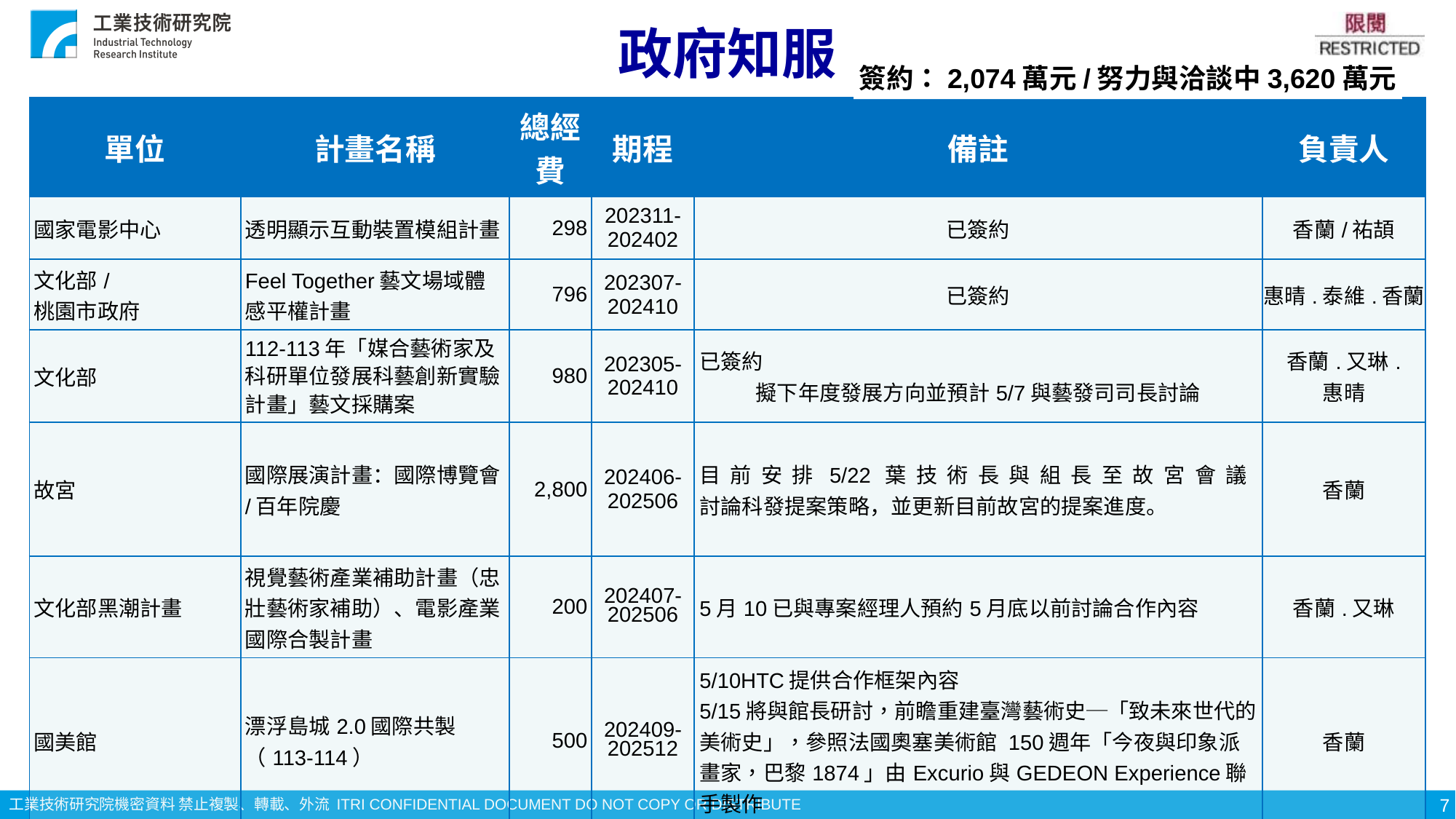

# 政府知服
簽約：2,074萬元/努力與洽談中3,620萬元
| 單位 | 計畫名稱 | 總經費 | 期程 | 備註 | 負責人 |
| --- | --- | --- | --- | --- | --- |
| 國家電影中心 | 透明顯示互動裝置模組計畫 | 298 | 202311-202402 | 已簽約 | 香蘭/祐頡 |
| 文化部/ 桃園市政府 | Feel Together藝文場域體感平權計畫 | 796 | 202307-202410 | 已簽約 | 惠晴.泰維.香蘭 |
| 文化部 | 112-113年「媒合藝術家及科研單位發展科藝創新實驗計畫」藝文採購案 | 980 | 202305-202410 | 已簽約 擬下年度發展方向並預計5/7與藝發司司長討論 | 香蘭.又琳. 惠晴 |
| 故宮 | 國際展演計畫：國際博覽會/百年院慶 | 2,800 | 202406-202506 | 目前安排5/22葉技術長與組長至故宮會議 討論科發提案策略，並更新目前故宮的提案進度。 | 香蘭 |
| 文化部黑潮計畫 | 視覺藝術產業補助計畫（忠壯藝術家補助）、電影產業國際合製計畫 | 200 | 202407-202506 | 5月10已與專案經理人預約5月底以前討論合作內容 | 香蘭.又琳 |
| 國美館 | 漂浮島城2.0國際共製（113-114） | 500 | 202409-202512 | 5/10HTC提供合作框架內容 5/15將與館長研討，前瞻重建臺灣藝術史─「致未來世代的美術史」，參照法國奧塞美術館 150週年「今夜與印象派畫家，巴黎1874」由Excurio與GEDEON Experience聯手製作 | 香蘭 |
7